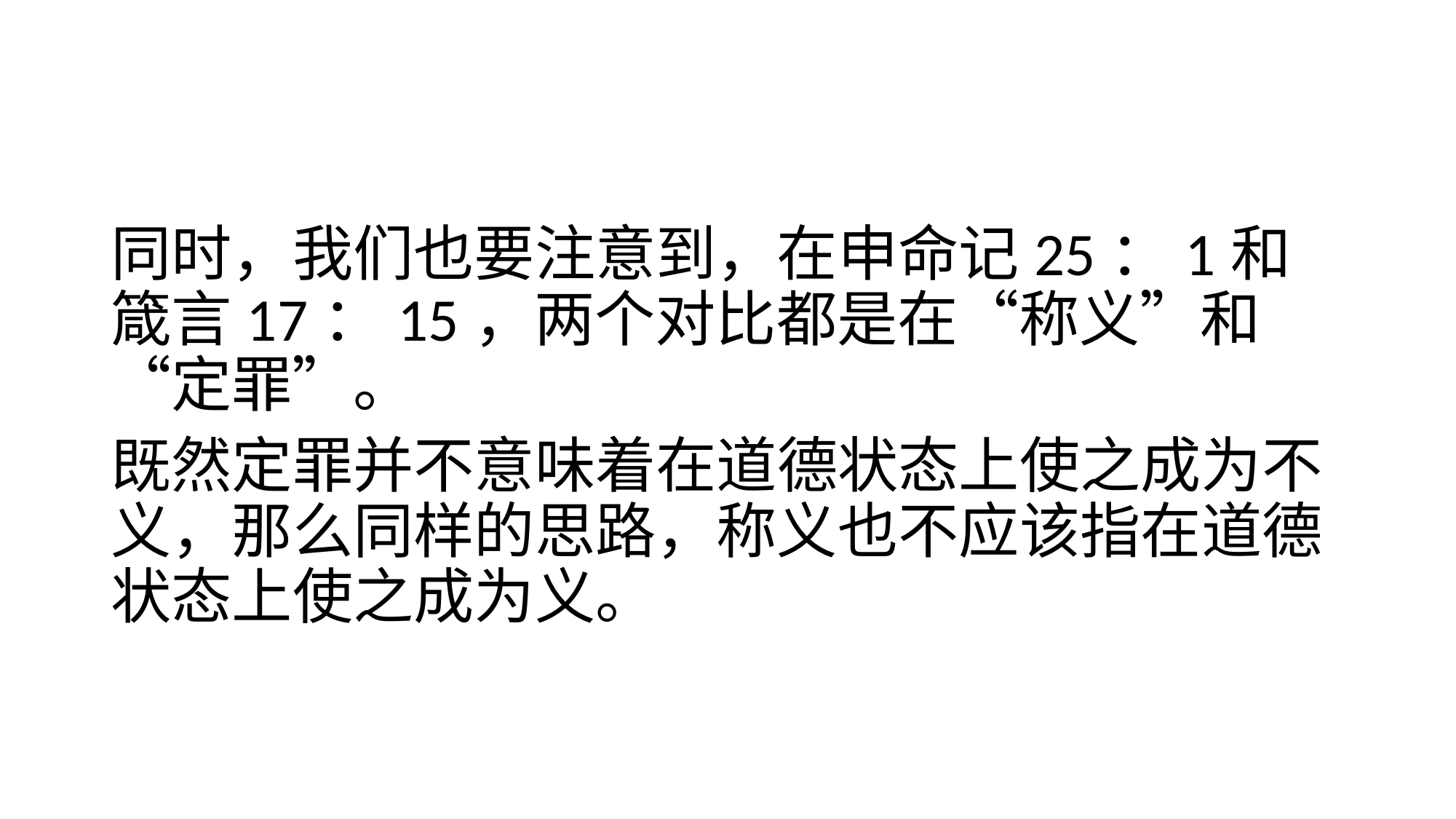

#
同时，我们也要注意到，在申命记25：1和箴言17：15，两个对比都是在“称义”和“定罪”。
既然定罪并不意味着在道德状态上使之成为不义，那么同样的思路，称义也不应该指在道德状态上使之成为义。